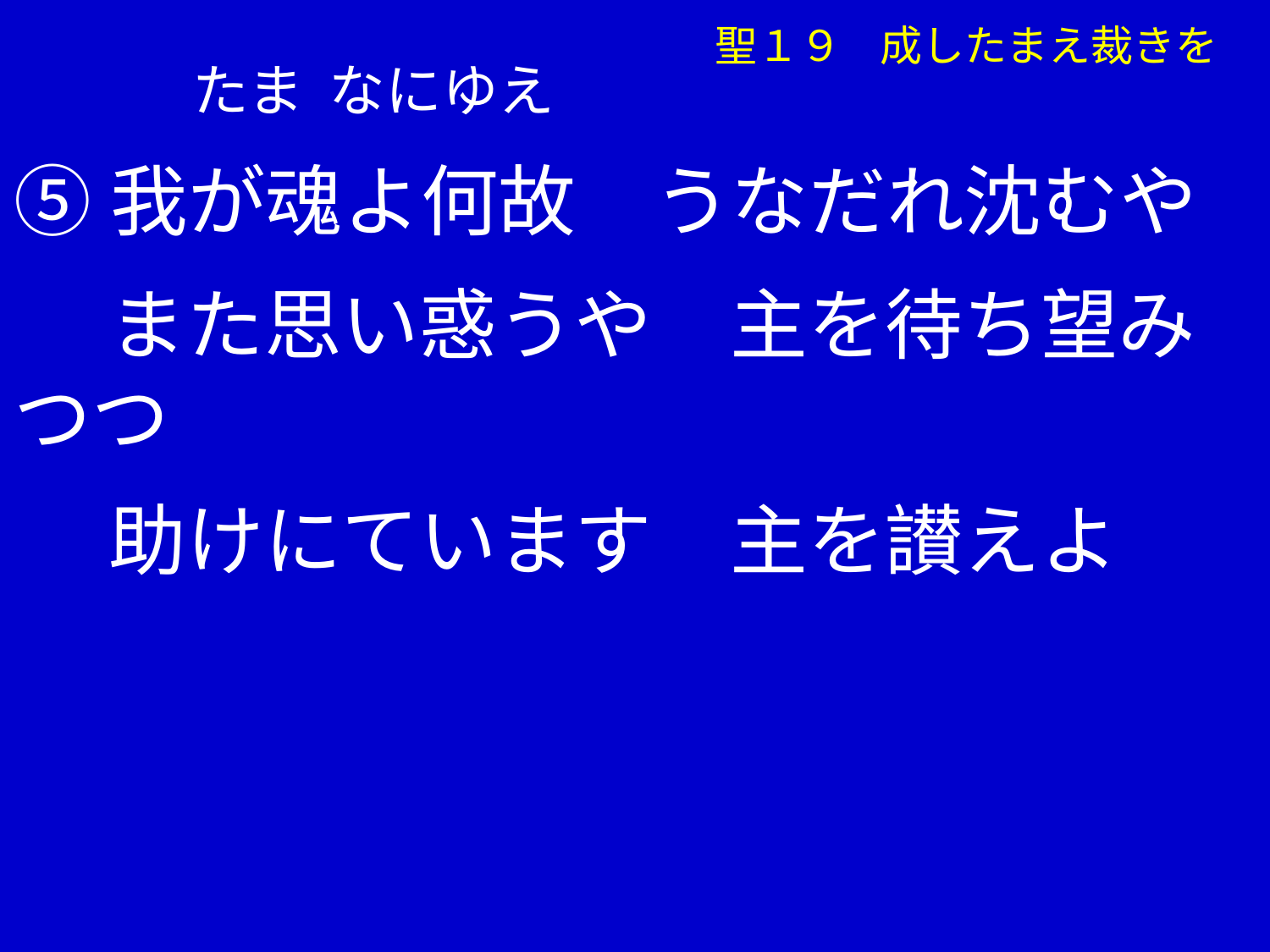

たま  なにゆえ
⑤我が魂よ何故　うなだれ沈むや
　 また思い惑うや　主を待ち望みつつ
　 助けにています　主を讃えよ

 聖１９    成したまえ裁きを